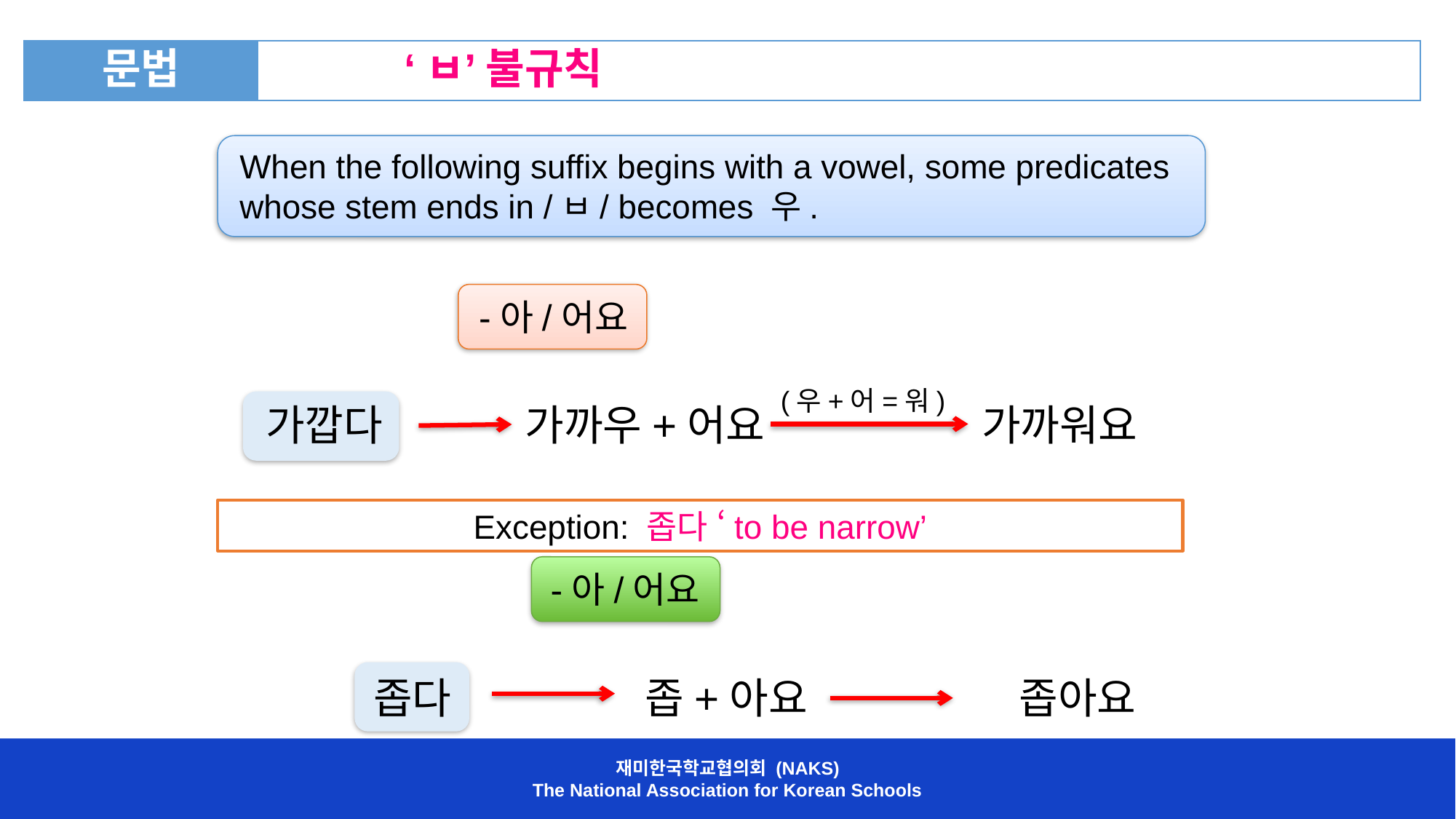

| 문법 | ‘ㅂ’ 불규칙 |
| --- | --- |

When the following suffix begins with a vowel, some predicates whose stem ends in /ㅂ/ becomes 우.

-아/어요
(우+어=워)
가깝다
가까우+어요
가까워요

Exception: 좁다 ‘to be narrow’

-아/어요

좁다
좁+아요
좁아요
재미한국학교협의회 (NAKS)
The National Association for Korean Schools